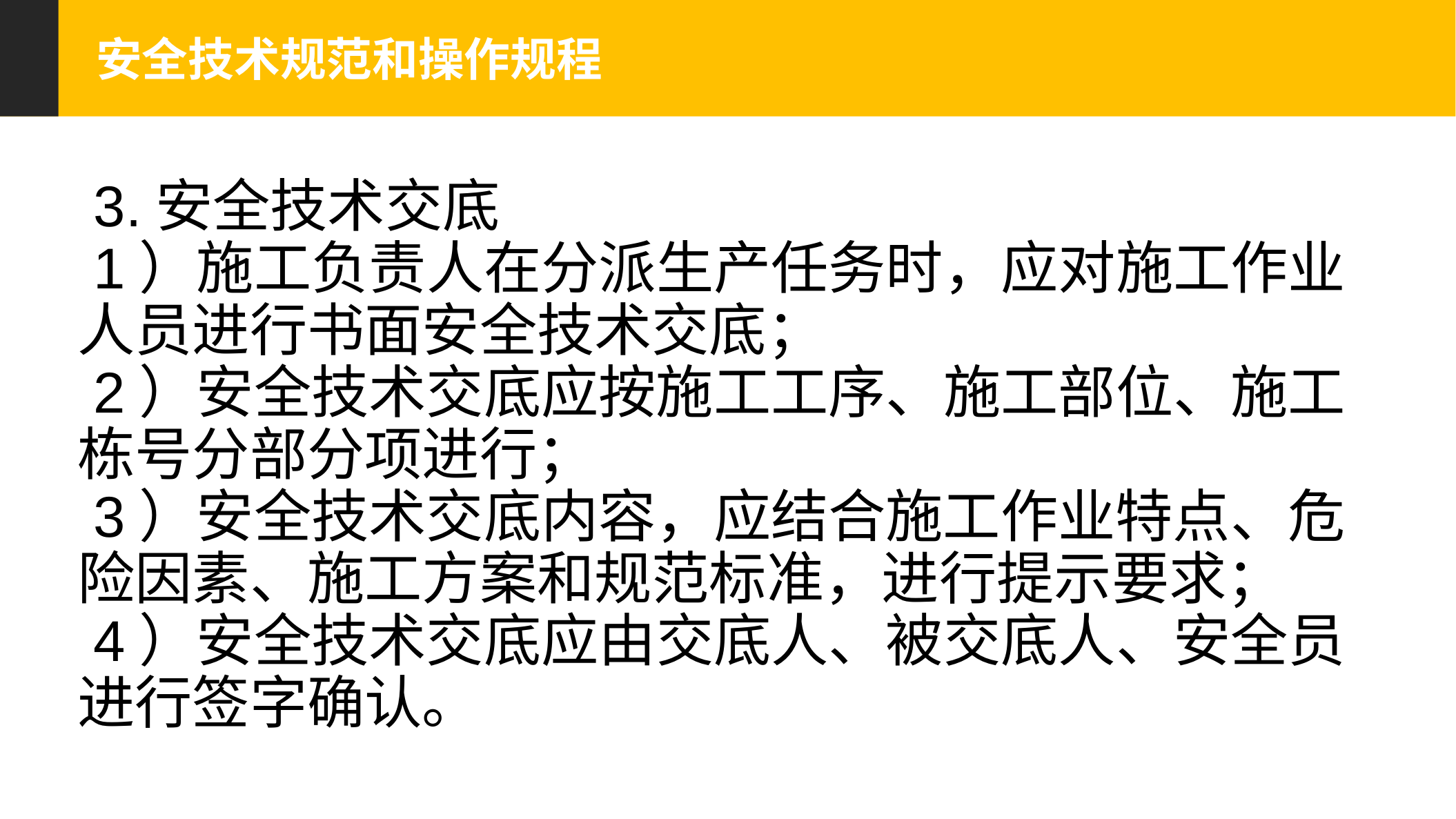

安全技术规范和操作规程
 3.安全技术交底
 1）施工负责人在分派生产任务时，应对施工作业人员进行书面安全技术交底；
 2）安全技术交底应按施工工序、施工部位、施工栋号分部分项进行；
 3）安全技术交底内容，应结合施工作业特点、危险因素、施工方案和规范标准，进行提示要求；
 4）安全技术交底应由交底人、被交底人、安全员进行签字确认。